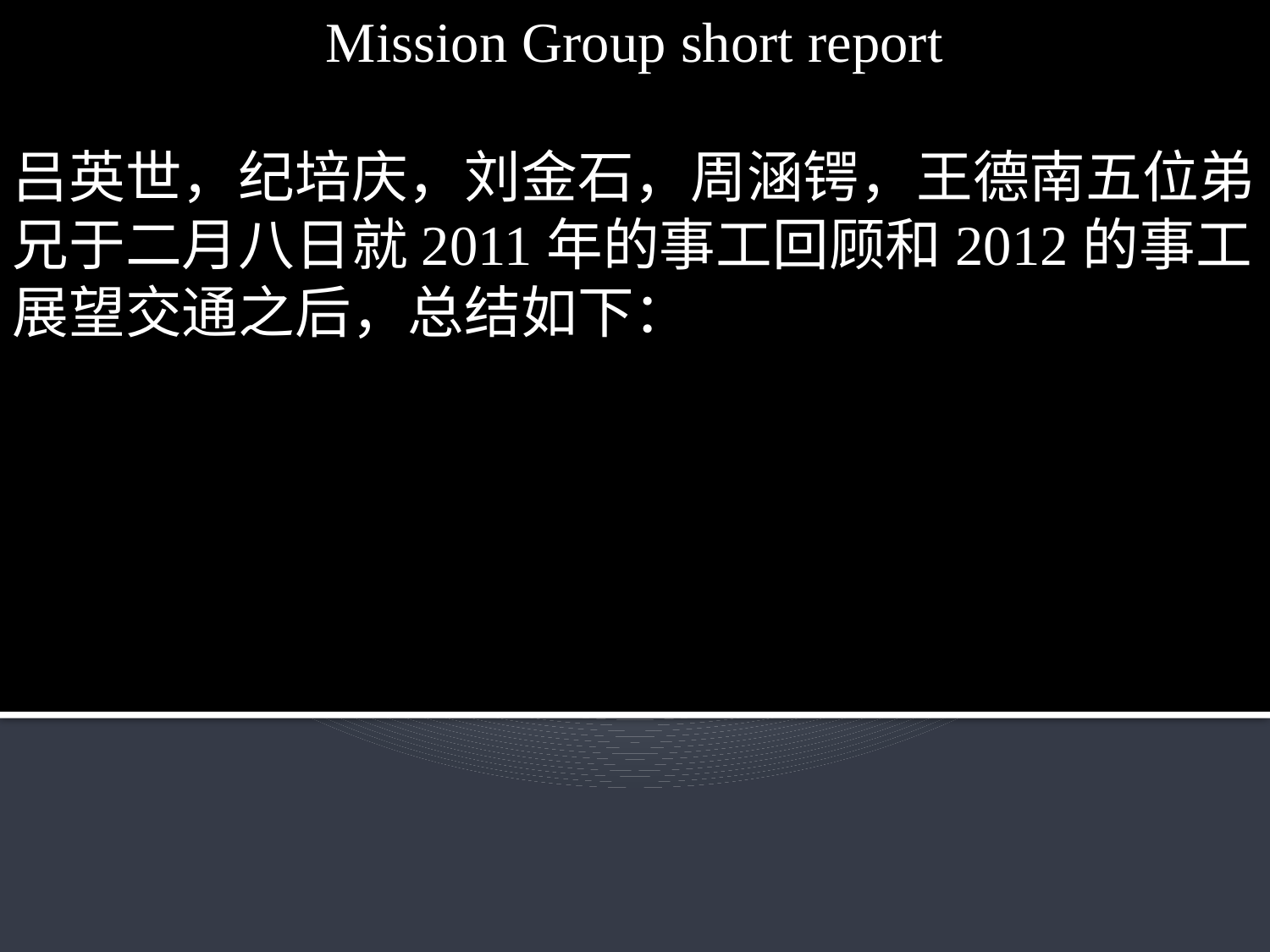

Mission Group short report

吕英世，纪培庆，刘金石，周涵锷，王德南五位弟兄于二月八日就2011年的事工回顾和2012的事工展望交通之后，总结如下：